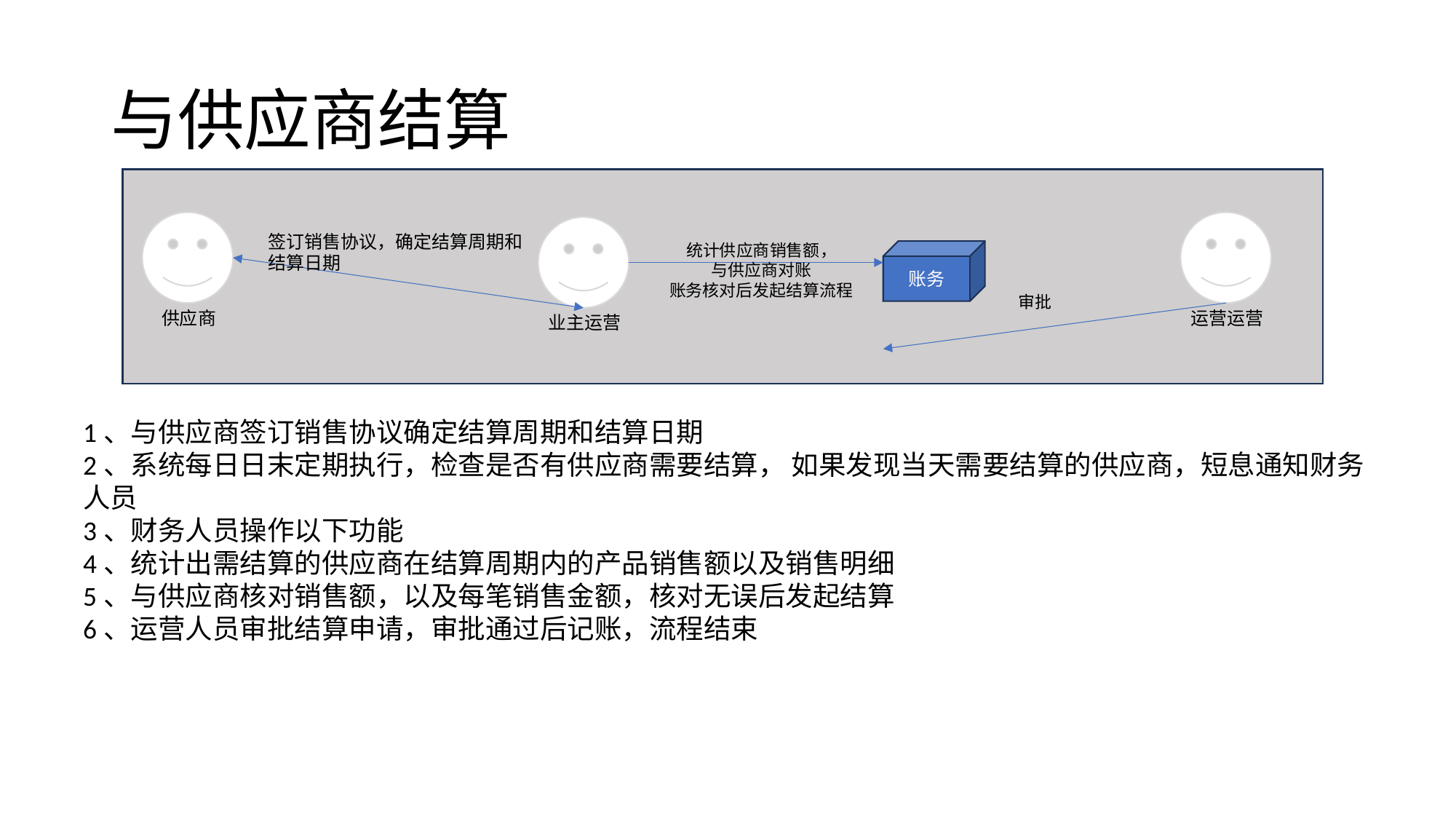

# 与供应商结算

供应商

运营运营

业主运营
签订销售协议，确定结算周期和结算日期
统计供应商销售额，
与供应商对账
账务核对后发起结算流程
账务
审批
1、与供应商签订销售协议确定结算周期和结算日期
2、系统每日日末定期执行，检查是否有供应商需要结算， 如果发现当天需要结算的供应商，短息通知财务人员
3、财务人员操作以下功能
4、统计出需结算的供应商在结算周期内的产品销售额以及销售明细
5、与供应商核对销售额，以及每笔销售金额，核对无误后发起结算
6、运营人员审批结算申请，审批通过后记账，流程结束